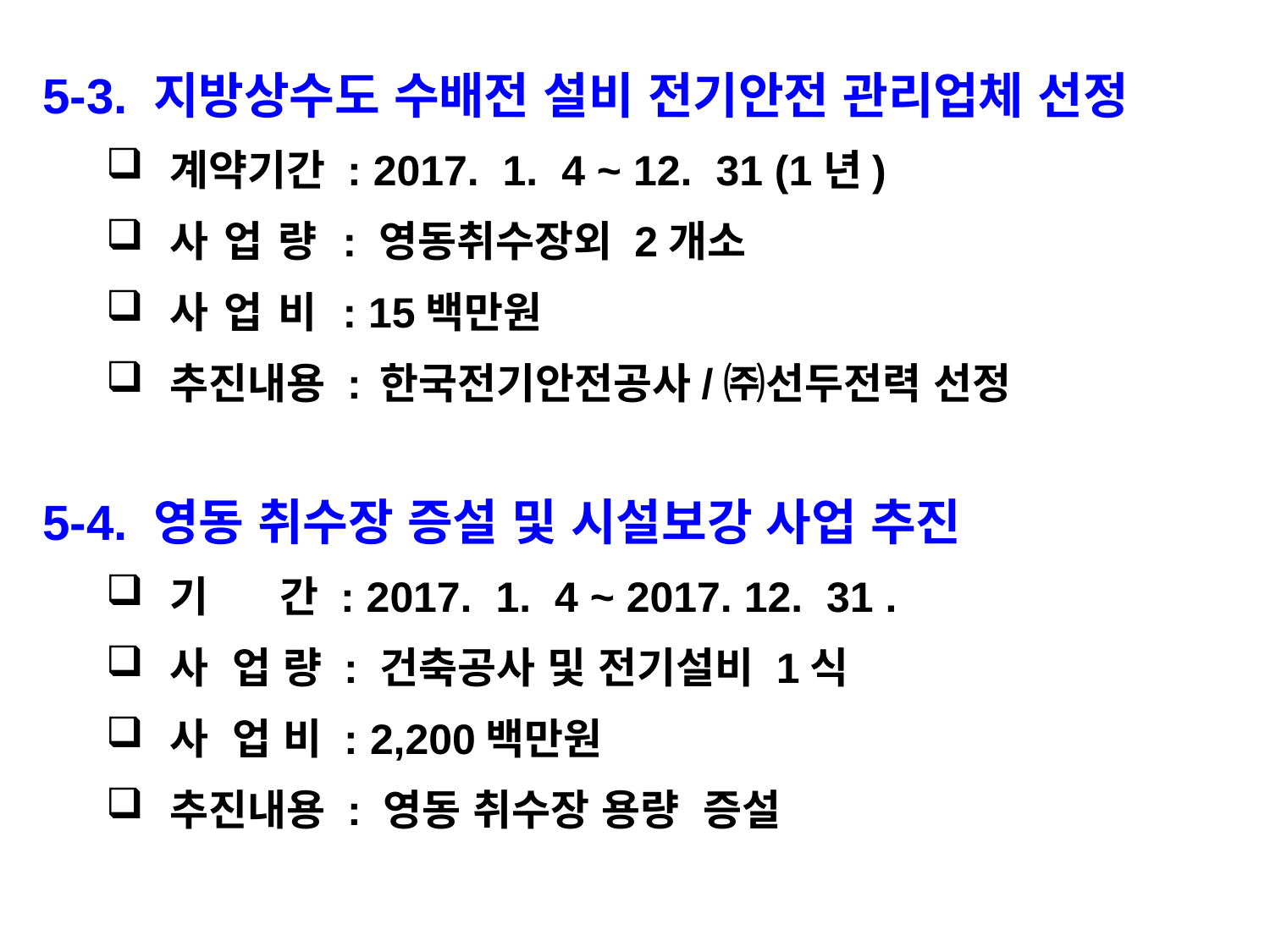

5-3. 지방상수도 수배전 설비 전기안전 관리업체 선정
계약기간 : 2017.  1.  4 ~ 12.  31 (1년)
사 업 량 : 영동취수장외 2개소
사 업 비 : 15백만원
추진내용 : 한국전기안전공사/㈜선두전력 선정

5-4. 영동 취수장 증설 및 시설보강 사업 추진
기      간 : 2017.  1.  4 ~ 2017. 12.  31 .
사  업 량 : 건축공사 및 전기설비 1식
사  업 비 : 2,200백만원
추진내용 : 영동 취수장 용량  증설